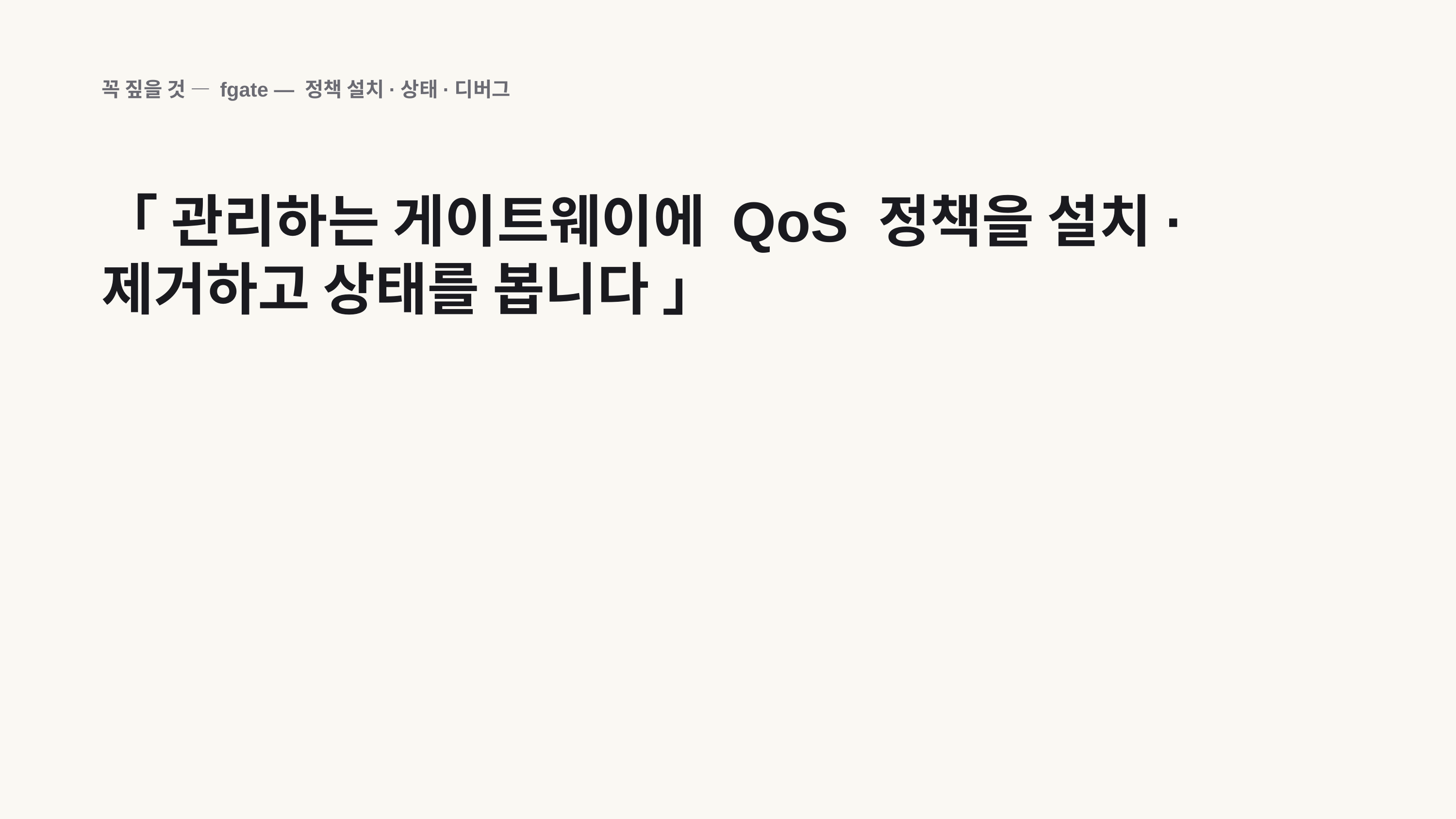

꼭 짚을 것 — fgate — 정책 설치·상태·디버그
「 관리하는 게이트웨이에 QoS 정책을 설치·제거하고 상태를 봅니다 」